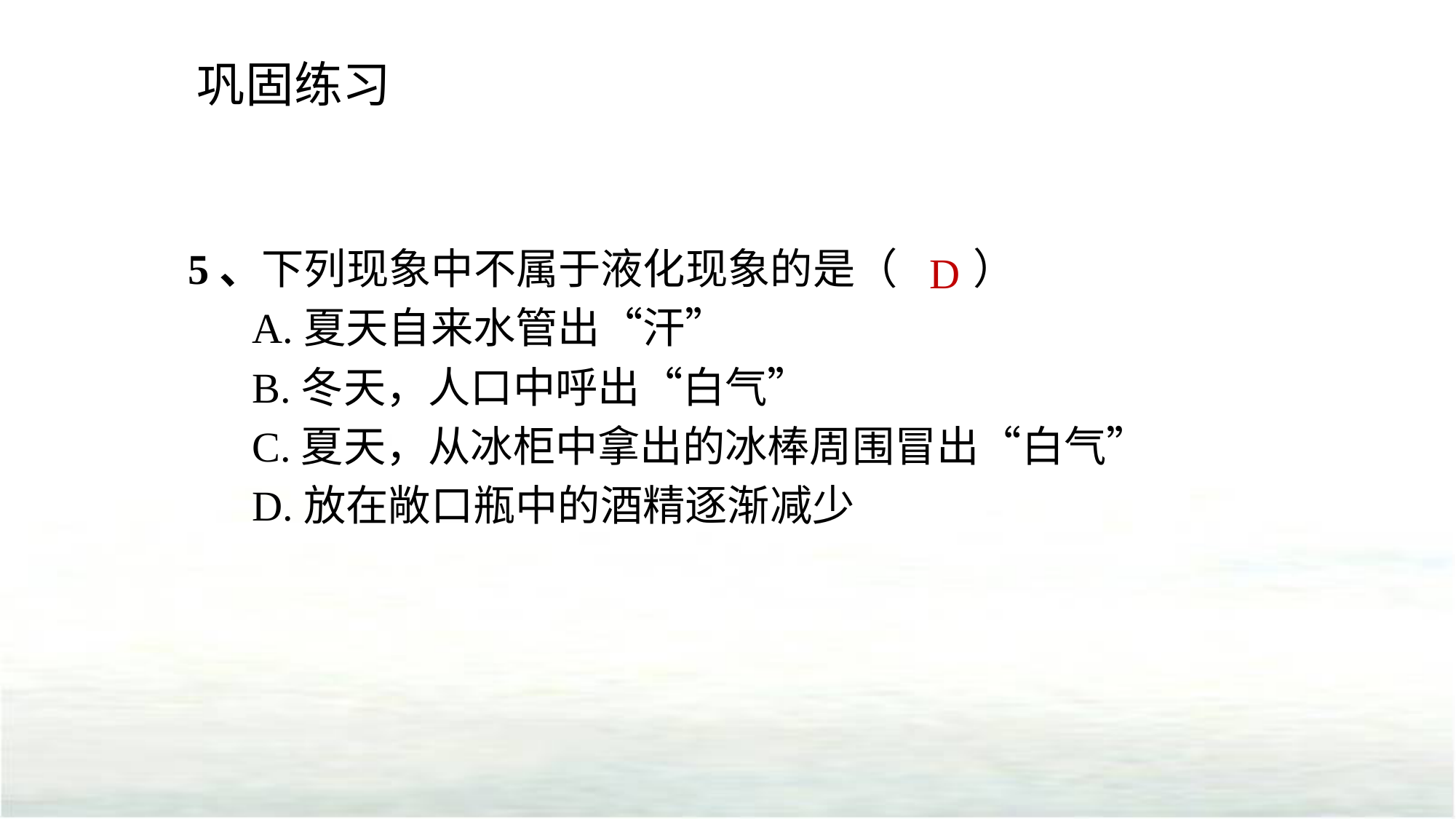

巩固练习
 D
5、下列现象中不属于液化现象的是（        ）
  A.夏天自来水管出“汗”
  B.冬天，人口中呼出“白气”
  C.夏天，从冰柜中拿出的冰棒周围冒出“白气”
  D.放在敞口瓶中的酒精逐渐减少